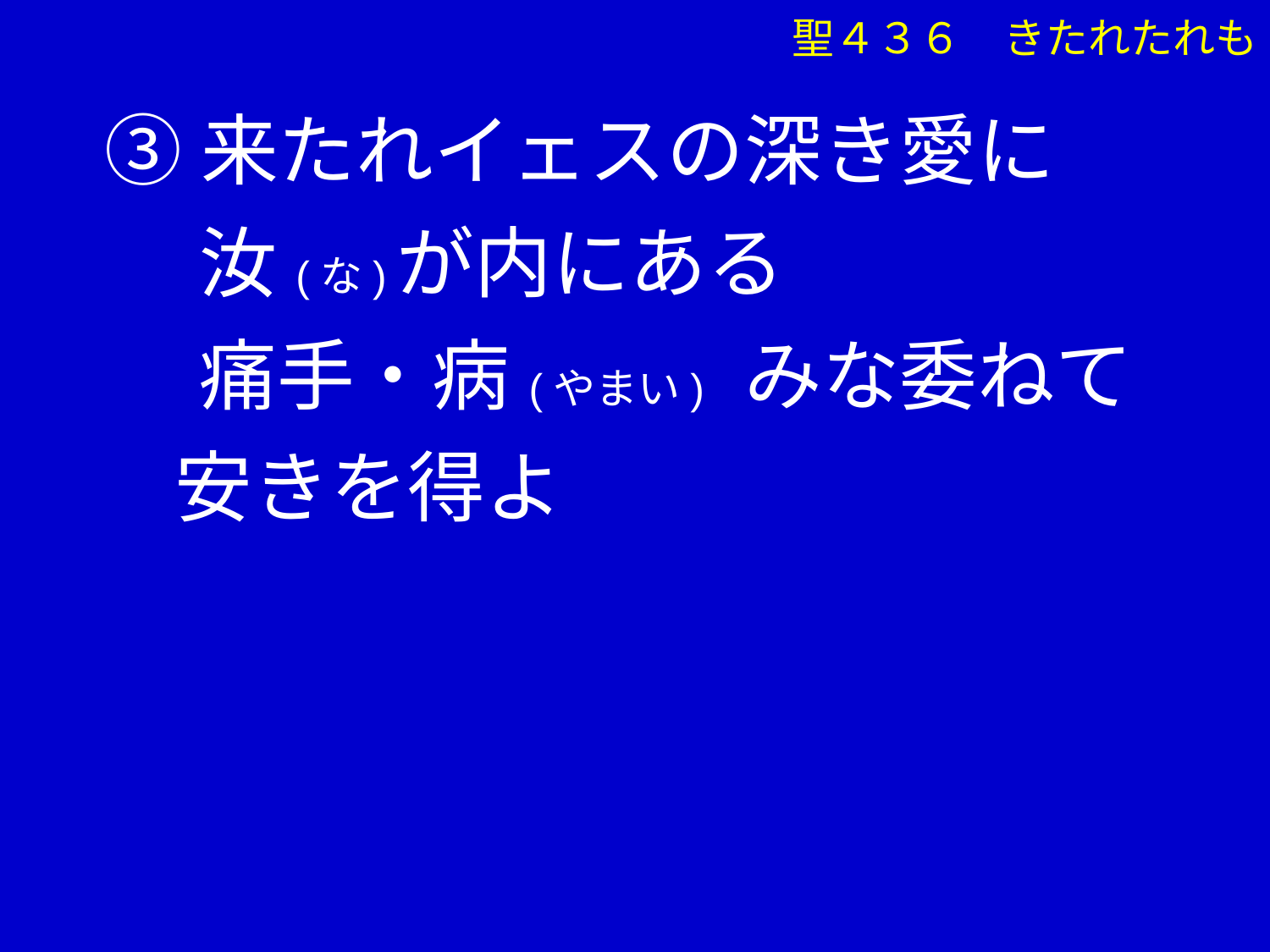

③来たれイェスの深き愛に
　 汝(な)が内にある
　 痛手・病(やまい) みな委ねて
   安きを得よ
聖４３６　きたれたれも